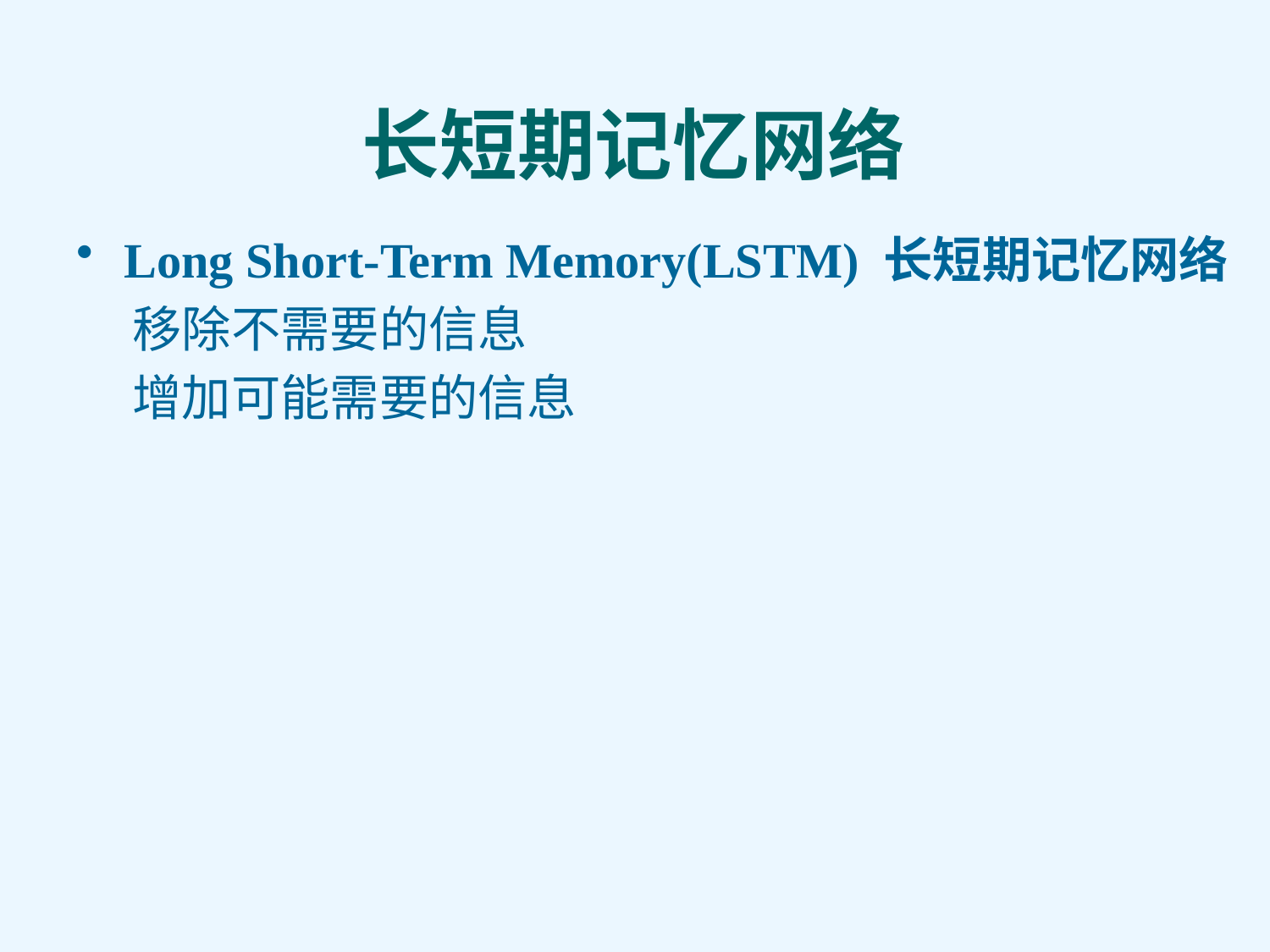

# 长短期记忆网络
Long Short-Term Memory(LSTM) 长短期记忆网络
    移除不需要的信息
    增加可能需要的信息